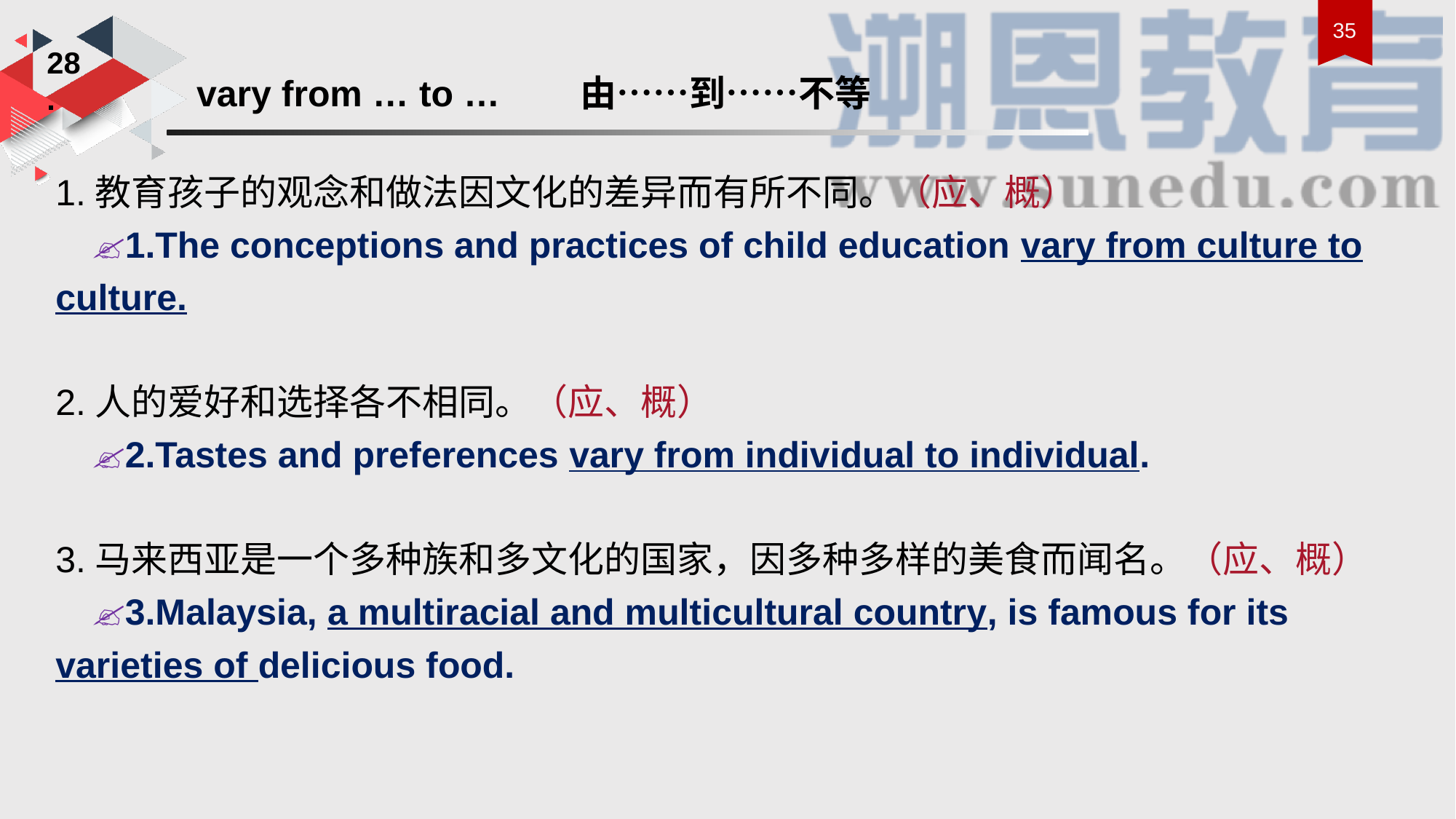

28.
vary from … to …       由……到……不等

1.教育孩子的观念和做法因文化的差异而有所不同。（应、概）
    ✍1.The conceptions and practices of child education vary from culture to culture.

2.人的爱好和选择各不相同。（应、概）
    ✍2.Tastes and preferences vary from individual to individual.

3.马来西亚是一个多种族和多文化的国家，因多种多样的美食而闻名。（应、概）
    ✍3.Malaysia, a multiracial and multicultural country, is famous for its varieties of delicious food.